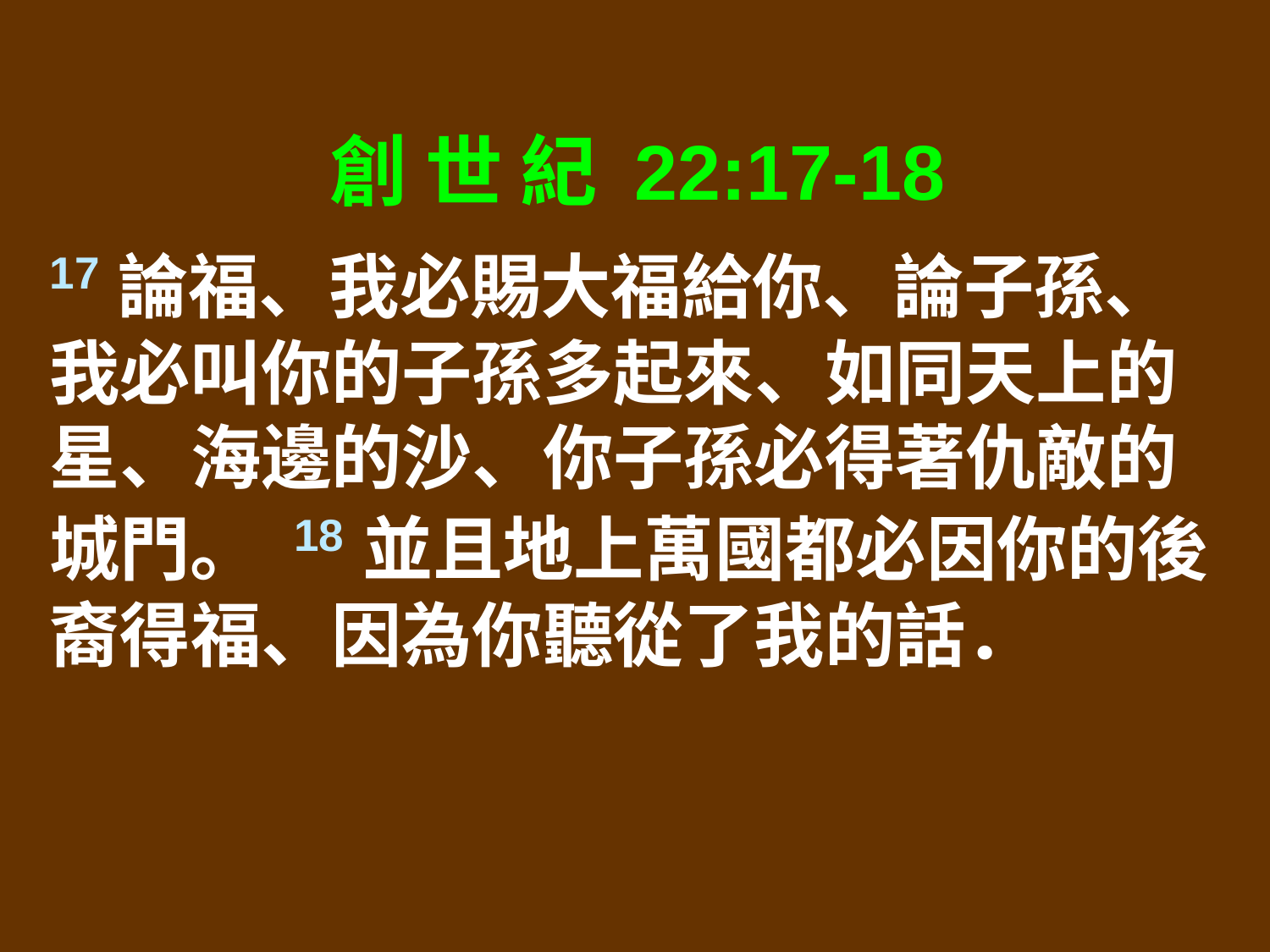

創 世 紀 22:17-18
17論福、我必賜大福給你、論子孫、我必叫你的子孫多起來、如同天上的星、海邊的沙、你子孫必得著仇敵的城門。 18並且地上萬國都必因你的後裔得福、因為你聽從了我的話．